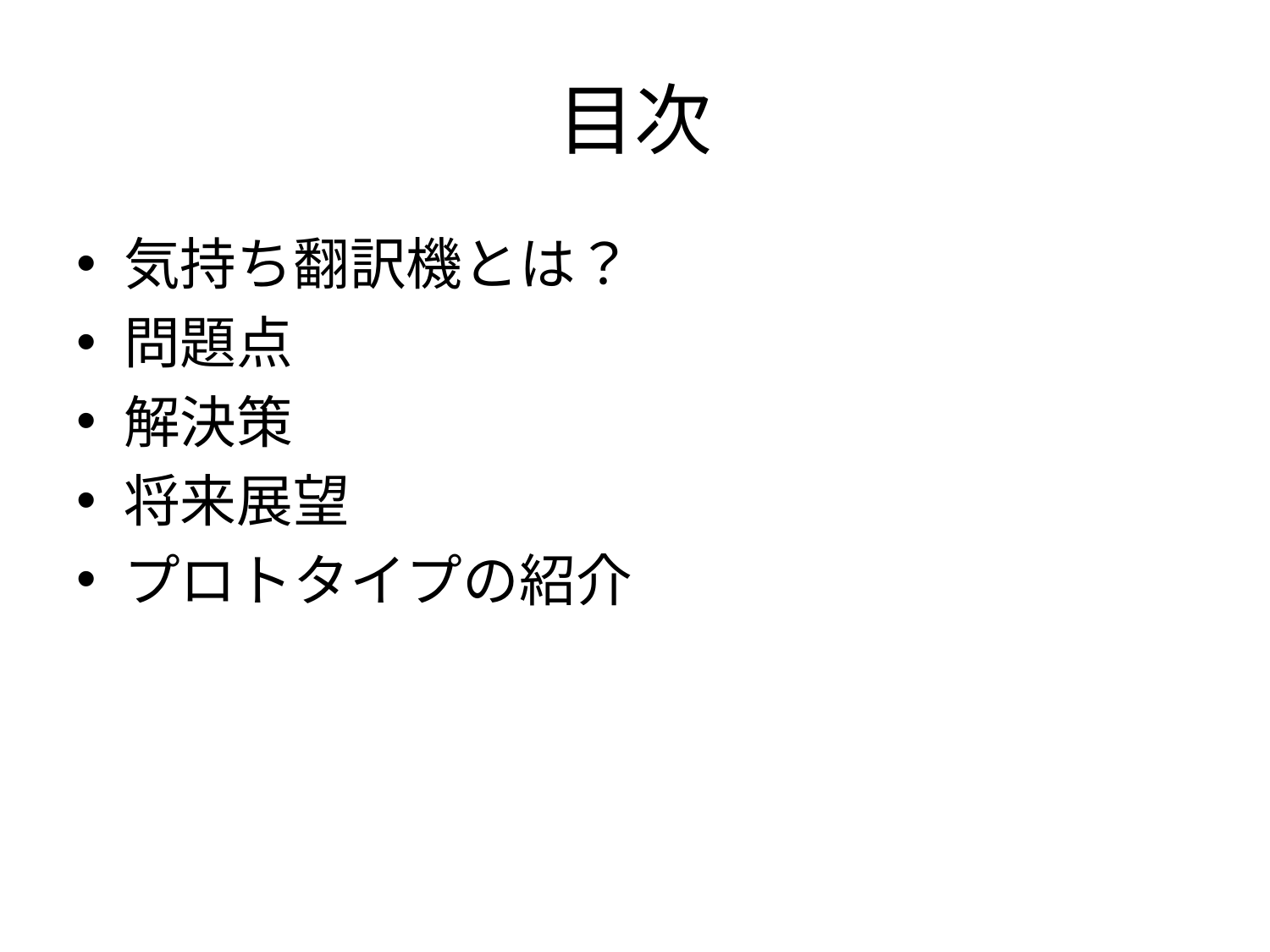

# 目次
気持ち翻訳機とは？
問題点
解決策
将来展望
プロトタイプの紹介